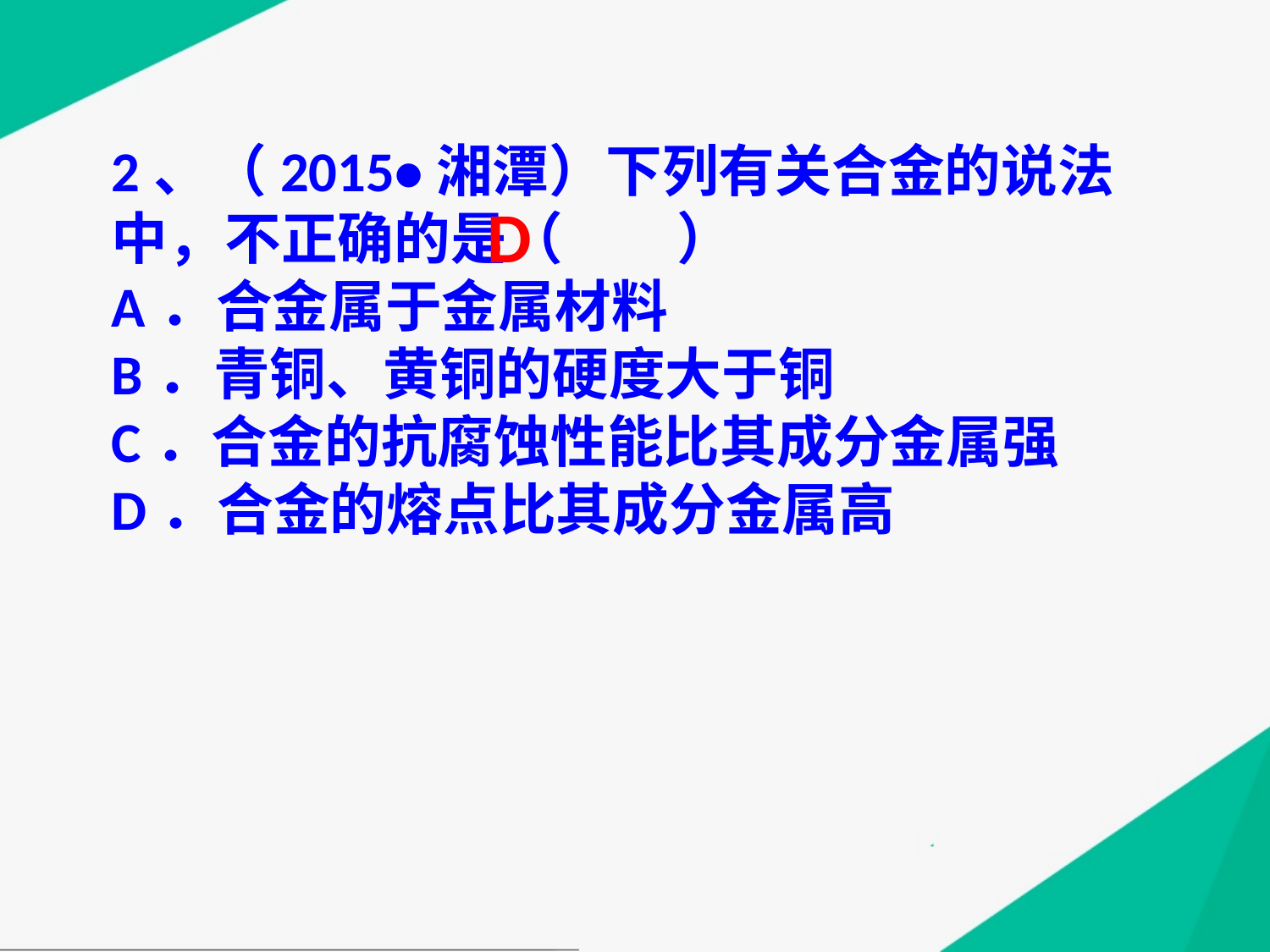

2、（2015•湘潭）下列有关合金的说法中，不正确的是（　　）
A．合金属于金属材料
B．青铜、黄铜的硬度大于铜
C．合金的抗腐蚀性能比其成分金属强
D．合金的熔点比其成分金属高
D